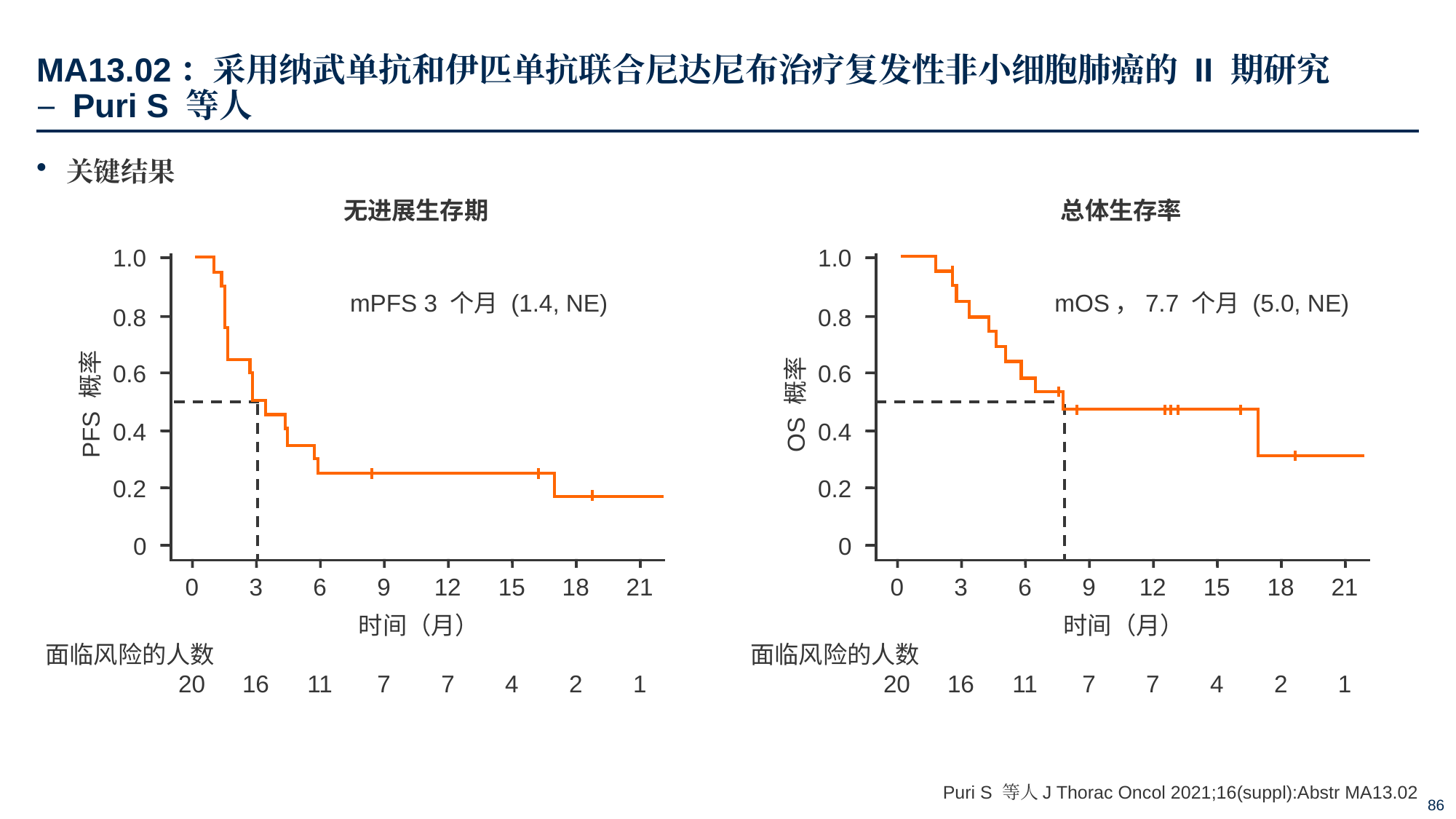

# MA13.02：采用纳武单抗和伊匹单抗联合尼达尼布治疗复发性非小细胞肺癌的 II 期研究 – Puri S 等人
关键结果
无进展生存期
总体生存率
1.0

0.8

0.6

PFS 概率
0.4

0.2

0

1.0

0.8

0.6

OS 概率
0.4

0.2

0

mPFS 3 个月 (1.4, NE)
mOS，7.7 个月 (5.0, NE)

0
3
6
9
12
15
18
21

0
3
6
9
12
15
18
21
时间（月）
时间（月）
面临风险的人数
面临风险的人数
20
16
11
7
7
4
2
1
20
16
11
7
7
4
2
1
Puri S 等人J Thorac Oncol 2021;16(suppl):Abstr MA13.02